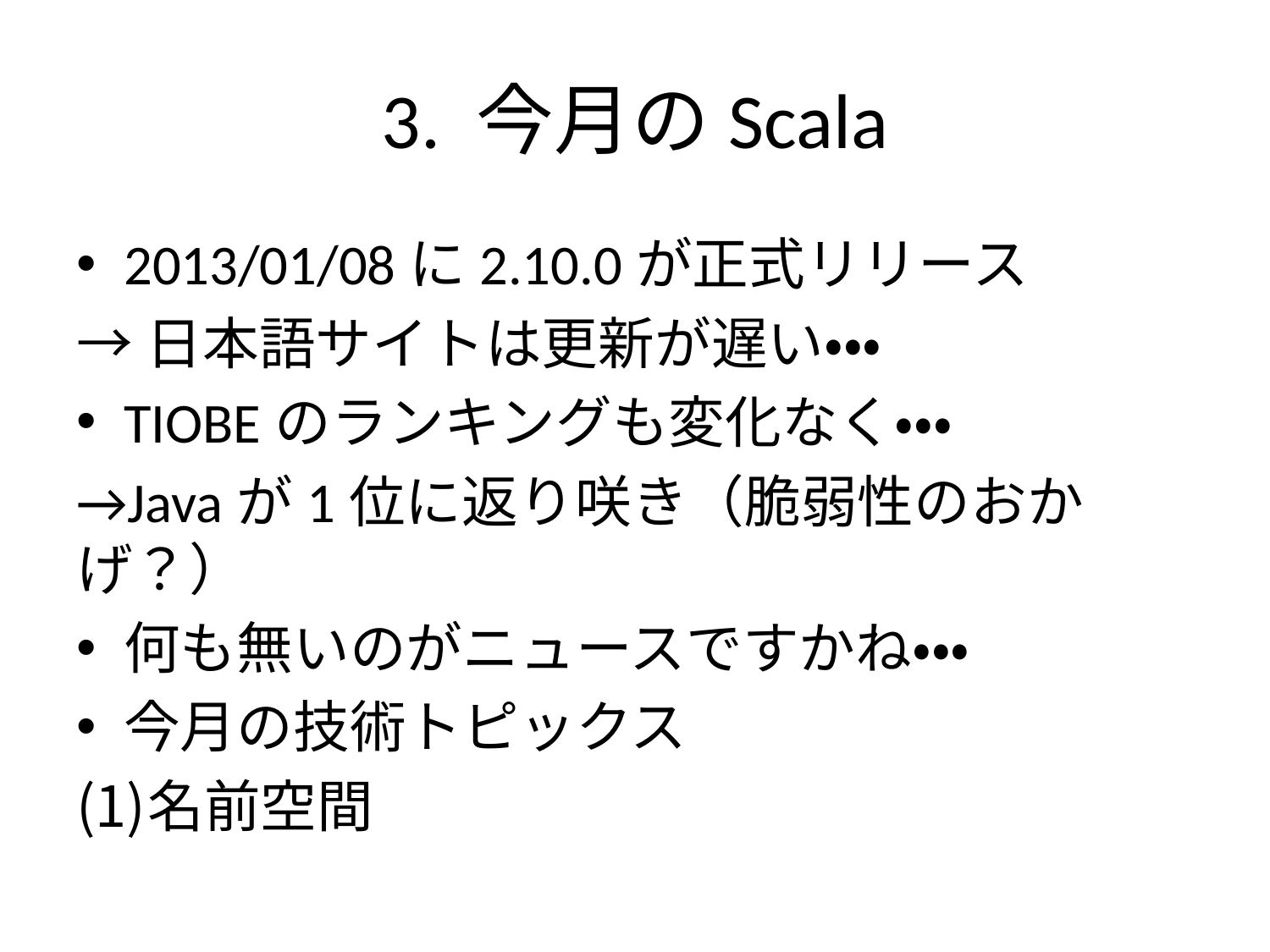

# 3. 今月のScala
2013/01/08に2.10.0が正式リリース
→日本語サイトは更新が遅い・・・
TIOBEのランキングも変化なく・・・
→Javaが1位に返り咲き（脆弱性のおかげ？）
何も無いのがニュースですかね・・・
今月の技術トピックス
名前空間